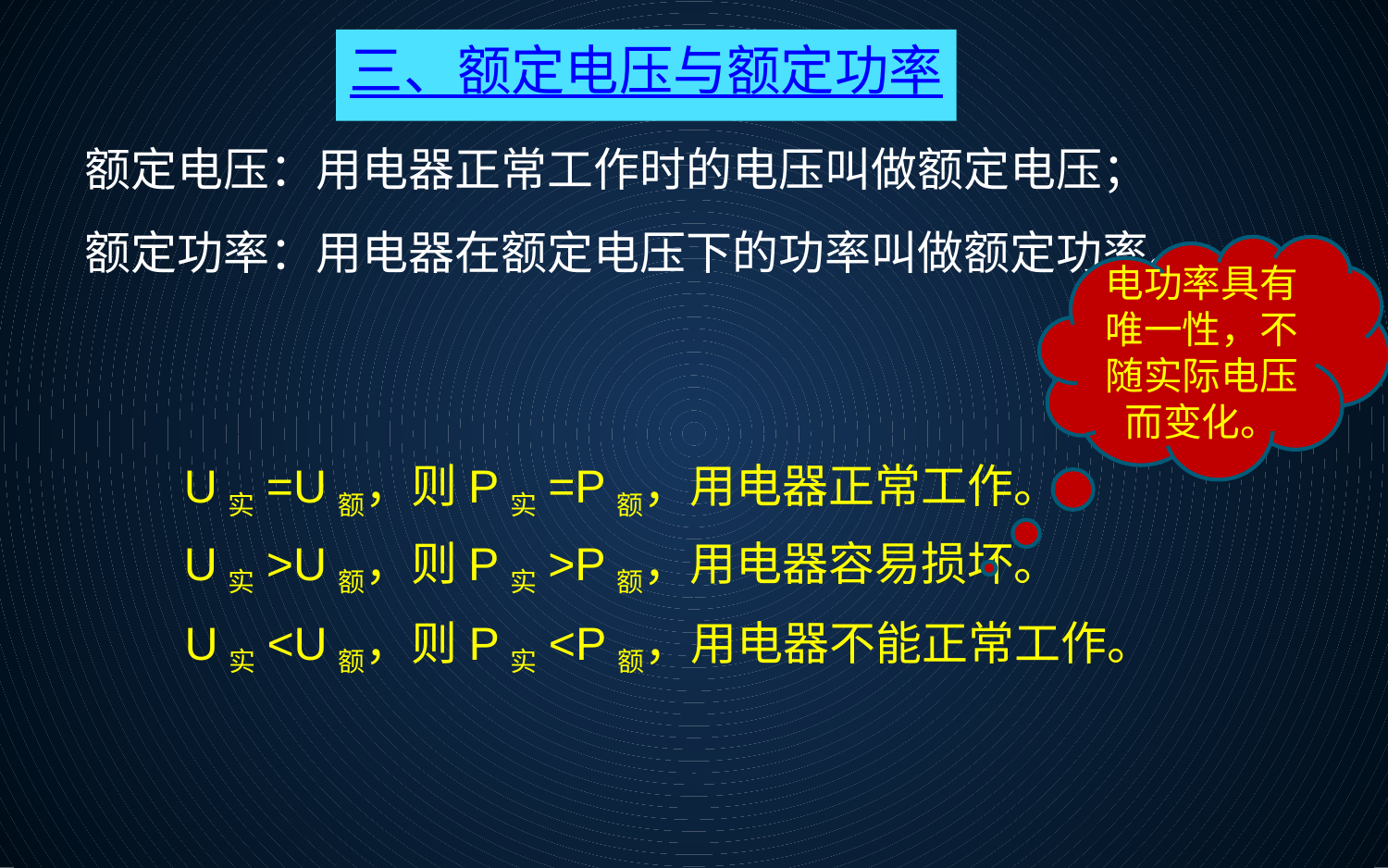

三、额定电压与额定功率
额定电压：用电器正常工作时的电压叫做额定电压；
额定功率：用电器在额定电压下的功率叫做额定功率。
电功率具有唯一性，不随实际电压而变化。
U实=U额，则P实=P额，用电器正常工作。
U实>U额，则P实>P额，用电器容易损坏。
U实<U额，则P实<P额，用电器不能正常工作。